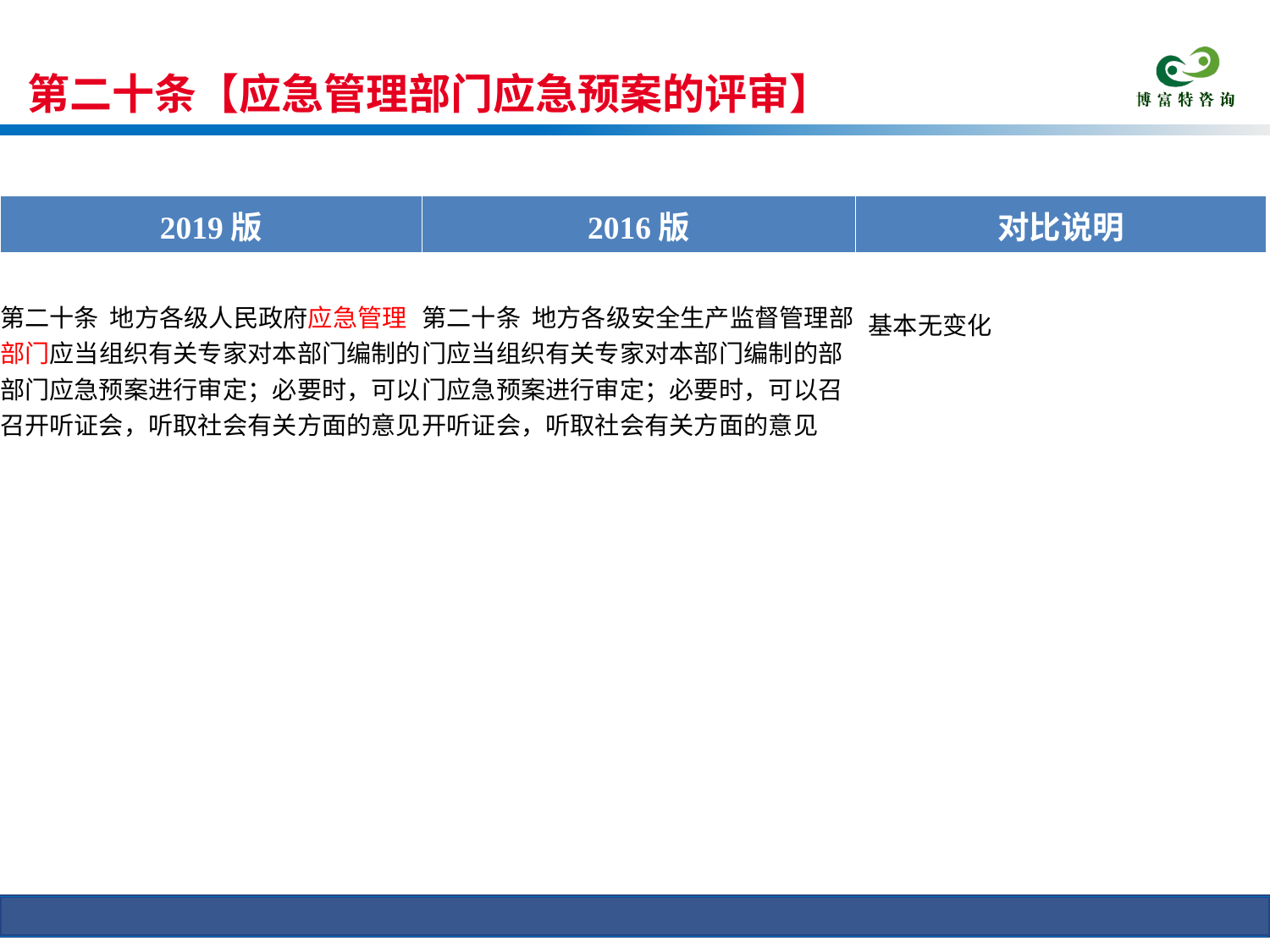

第二十条【应急管理部门应急预案的评审】
条文对比
| 2019版 | 2016版 | 对比说明 |
| --- | --- | --- |
| 第二十条 地方各级人民政府应急管理部门应当组织有关专家对本部门编制的部门应急预案进行审定；必要时，可以召开听证会，听取社会有关方面的意见。 | 第二十条 地方各级安全生产监督管理部门应当组织有关专家对本部门编制的部门应急预案进行审定；必要时，可以召开听证会，听取社会有关方面的意见 | 基本无变化 |